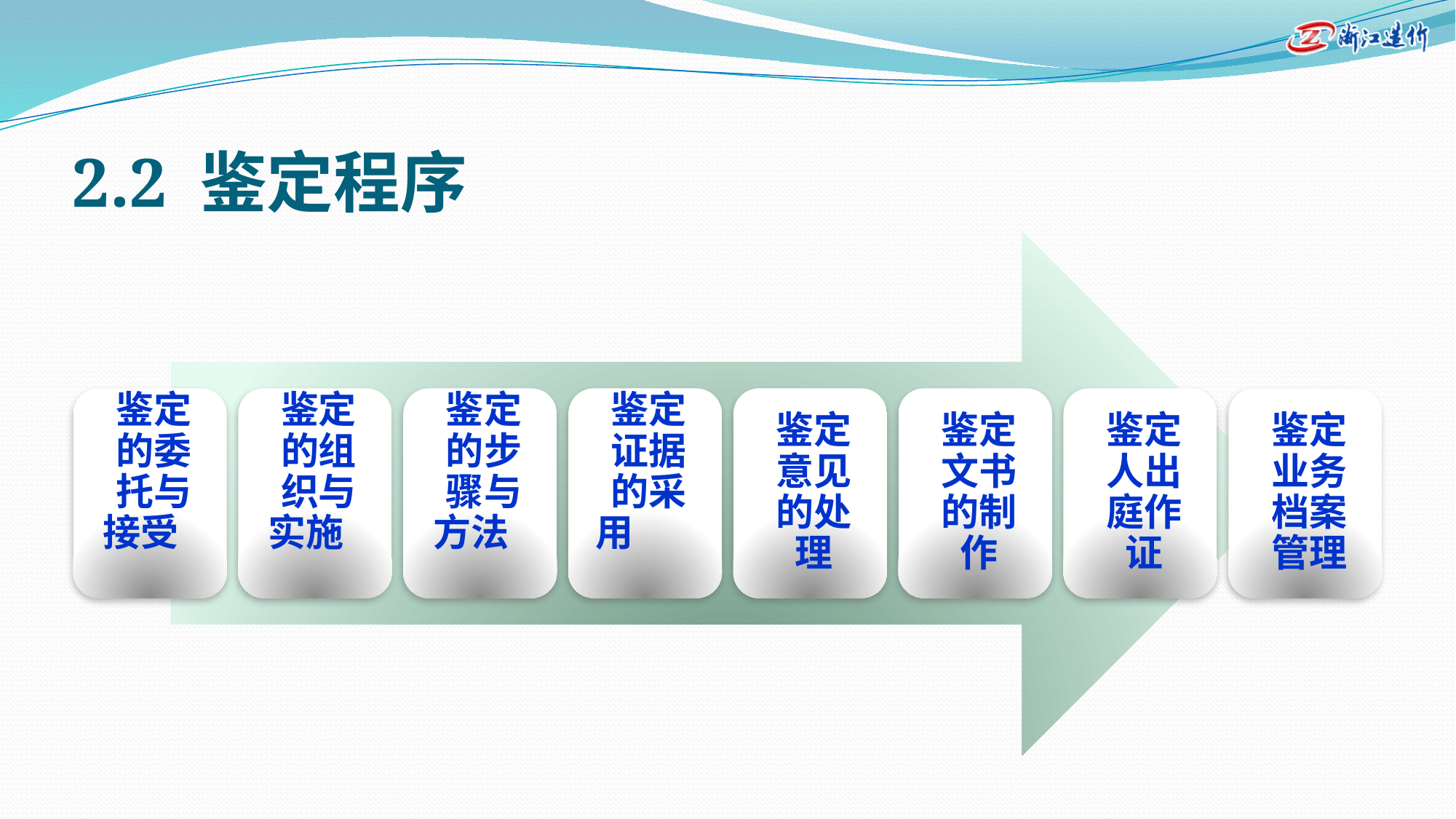

# 2.2 鉴定程序
鉴定的委托与接受
鉴定的组织与实施
鉴定的步骤与方法
鉴定证据的采用
鉴定意见的处理
鉴定文书的制作
鉴定人出庭作证
鉴定业务档案管理